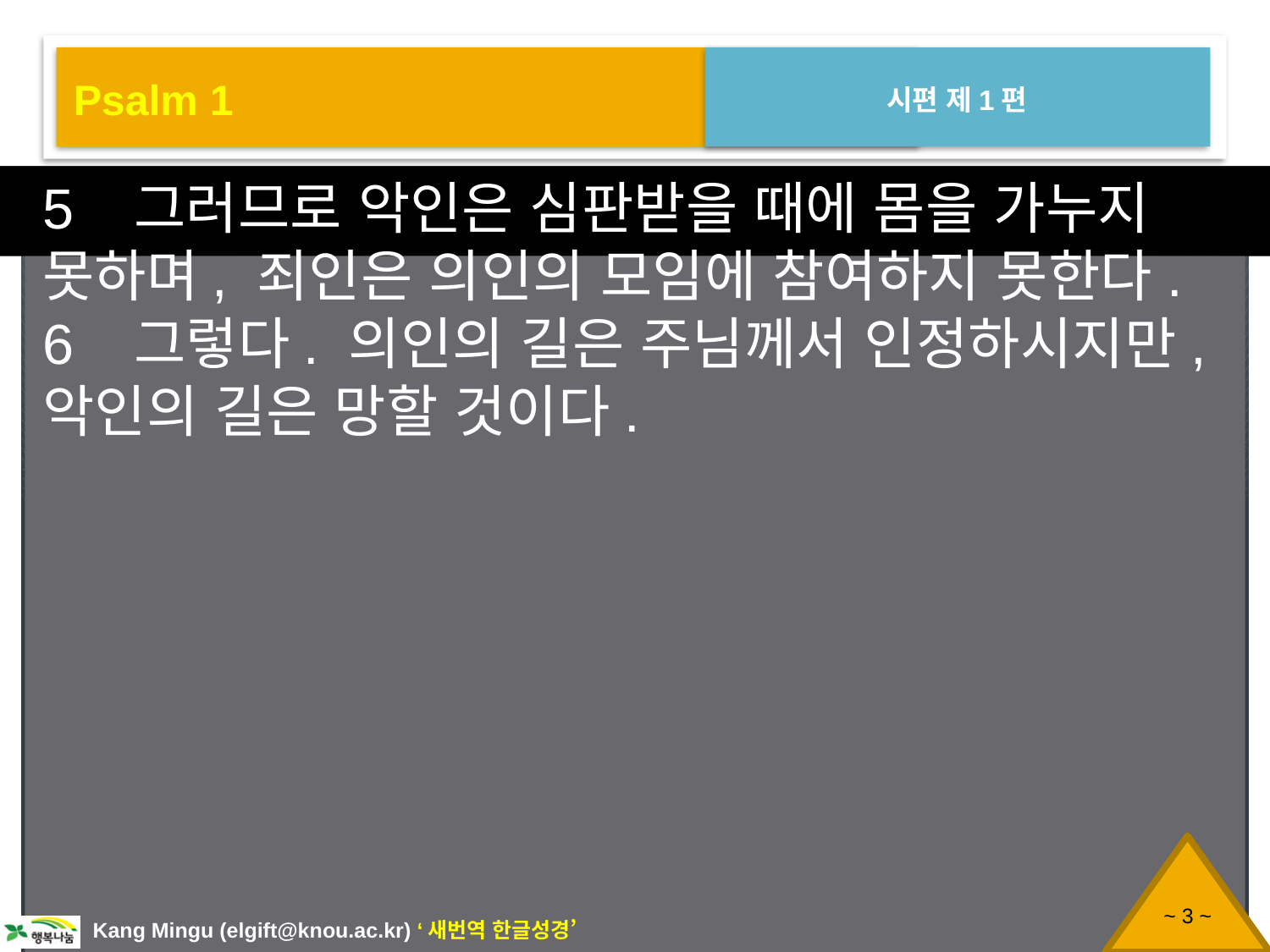

Psalm 1
시편 제1편
5   그러므로 악인은 심판받을 때에 몸을 가누지 못하며, 죄인은 의인의 모임에 참여하지 못한다.
6   그렇다. 의인의 길은 주님께서 인정하시지만, 악인의 길은 망할 것이다.